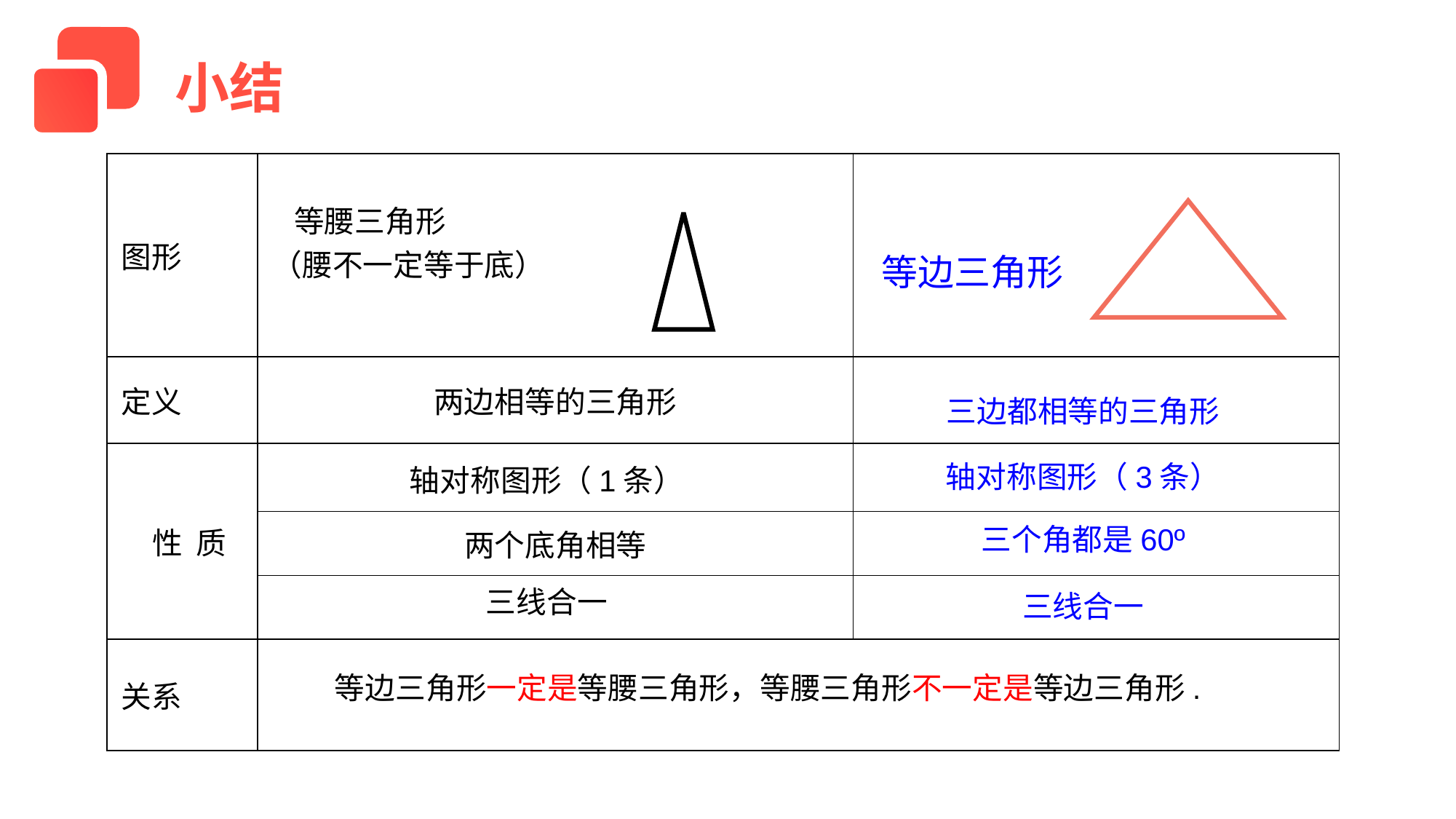

小结
| 图形 | 等腰三角形 （腰不一定等于底） |  |
| --- | --- | --- |
| 定义 | 两边相等的三角形 |  |
| 性 质 |  |  |
|  | 两个底角相等 |  |
|  |  |  |
| 关系 |  |  |

等边三角形
三边都相等的三角形
轴对称图形（3条）
轴对称图形（1条）
三个角都是60º
三线合一
三线合一
等边三角形一定是等腰三角形，等腰三角形不一定是等边三角形.